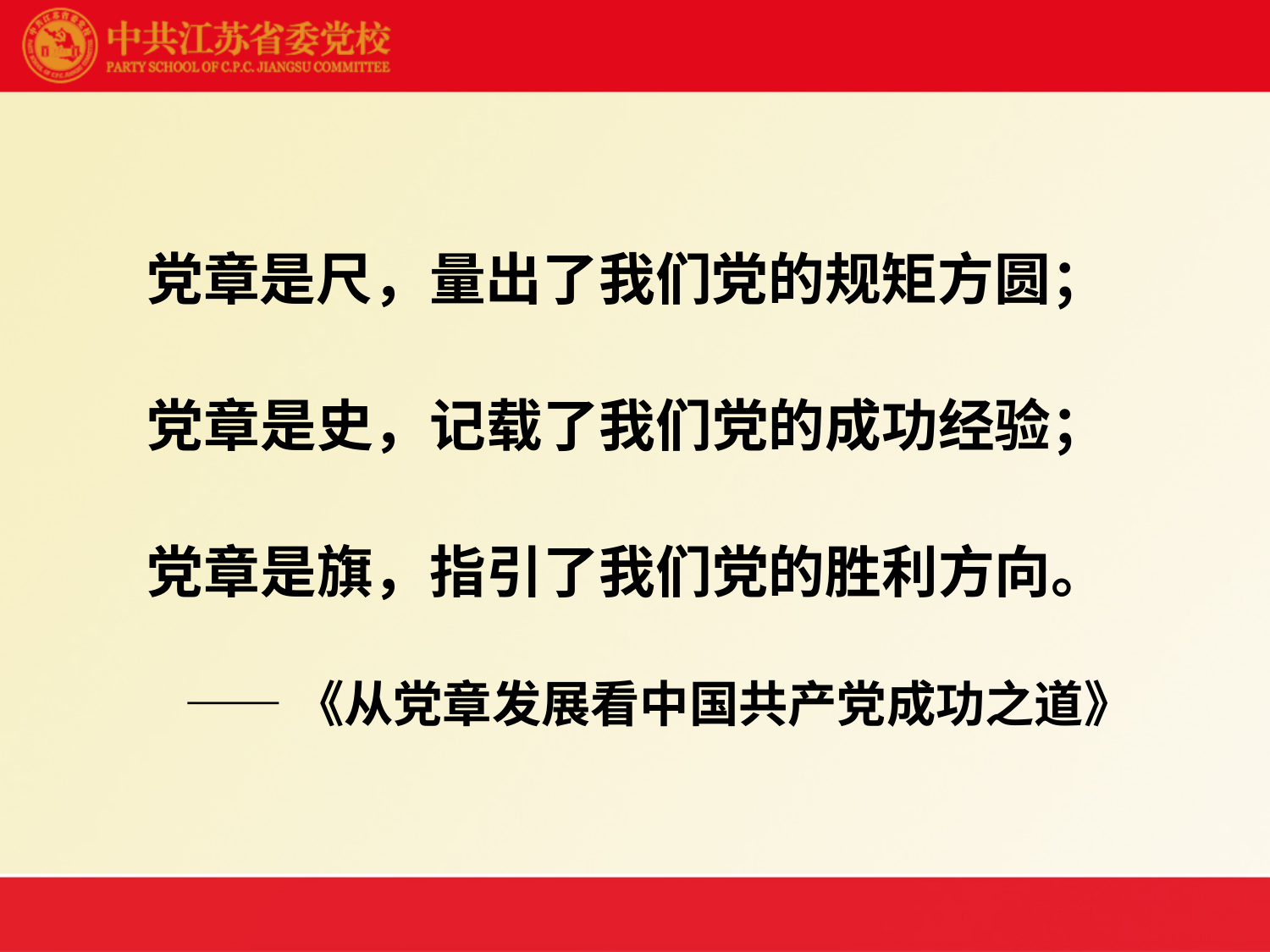

党章是尺，量出了我们党的规矩方圆；
  党章是史，记载了我们党的成功经验；
  党章是旗，指引了我们党的胜利方向。
        ——《从党章发展看中国共产党成功之道》